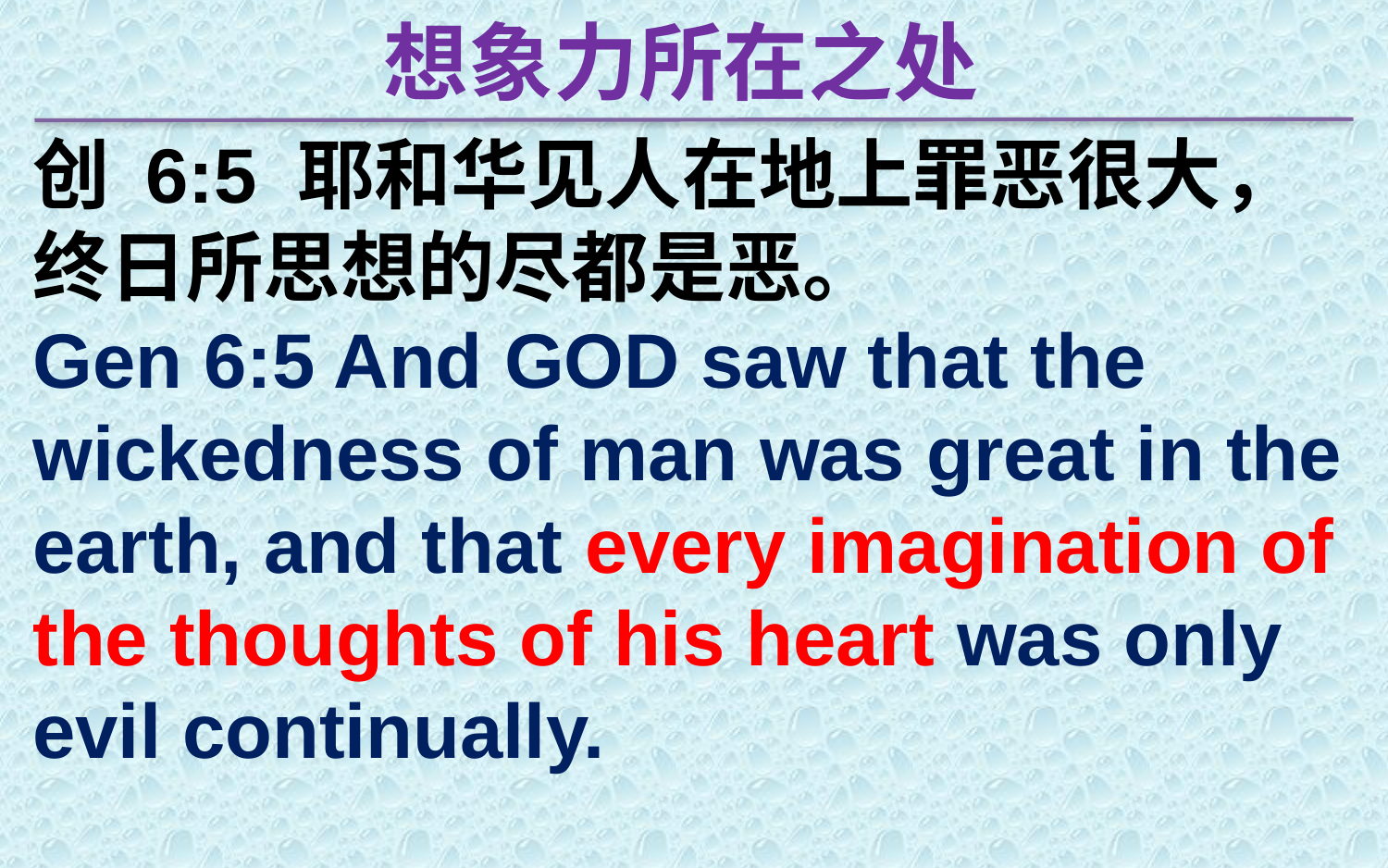

想象力所在之处
创 6:5 耶和华见人在地上罪恶很大，终日所思想的尽都是恶。
Gen 6:5 And GOD saw that the wickedness of man was great in the earth, and that every imagination of the thoughts of his heart was only evil continually.